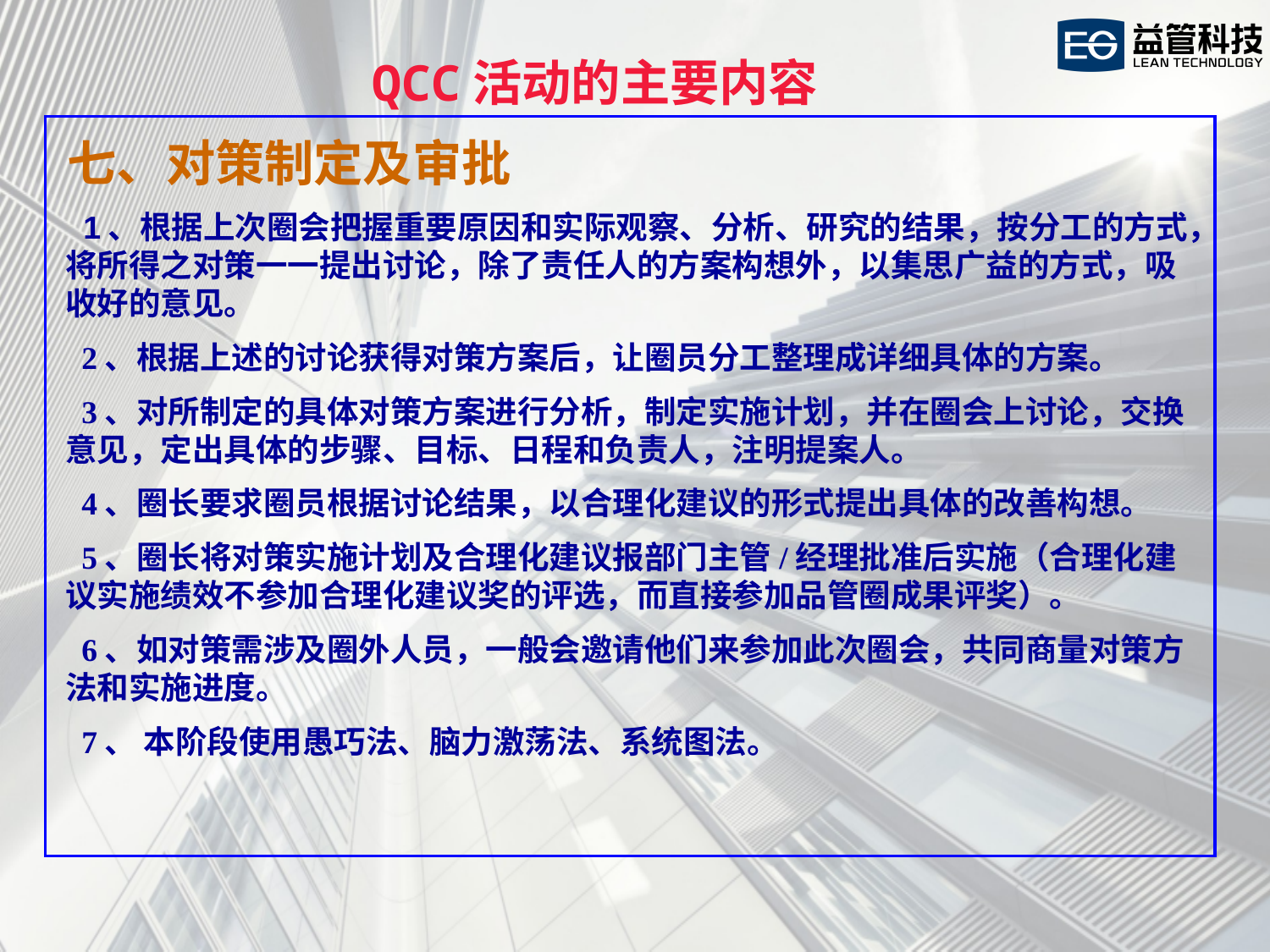

QCC活动的主要内容

七、对策制定及审批
  1、根据上次圈会把握重要原因和实际观察、分析、研究的结果，按分工的方式，将所得之对策一一提出讨论，除了责任人的方案构想外，以集思广益的方式，吸收好的意见。
  2、根据上述的讨论获得对策方案后，让圈员分工整理成详细具体的方案。
  3、对所制定的具体对策方案进行分析，制定实施计划，并在圈会上讨论，交换意见，定出具体的步骤、目标、日程和负责人，注明提案人。
  4、圈长要求圈员根据讨论结果，以合理化建议的形式提出具体的改善构想。
  5、圈长将对策实施计划及合理化建议报部门主管/经理批准后实施（合理化建议实施绩效不参加合理化建议奖的评选，而直接参加品管圈成果评奖）。
  6、如对策需涉及圈外人员，一般会邀请他们来参加此次圈会，共同商量对策方法和实施进度。
  7、 本阶段使用愚巧法、脑力激荡法、系统图法。